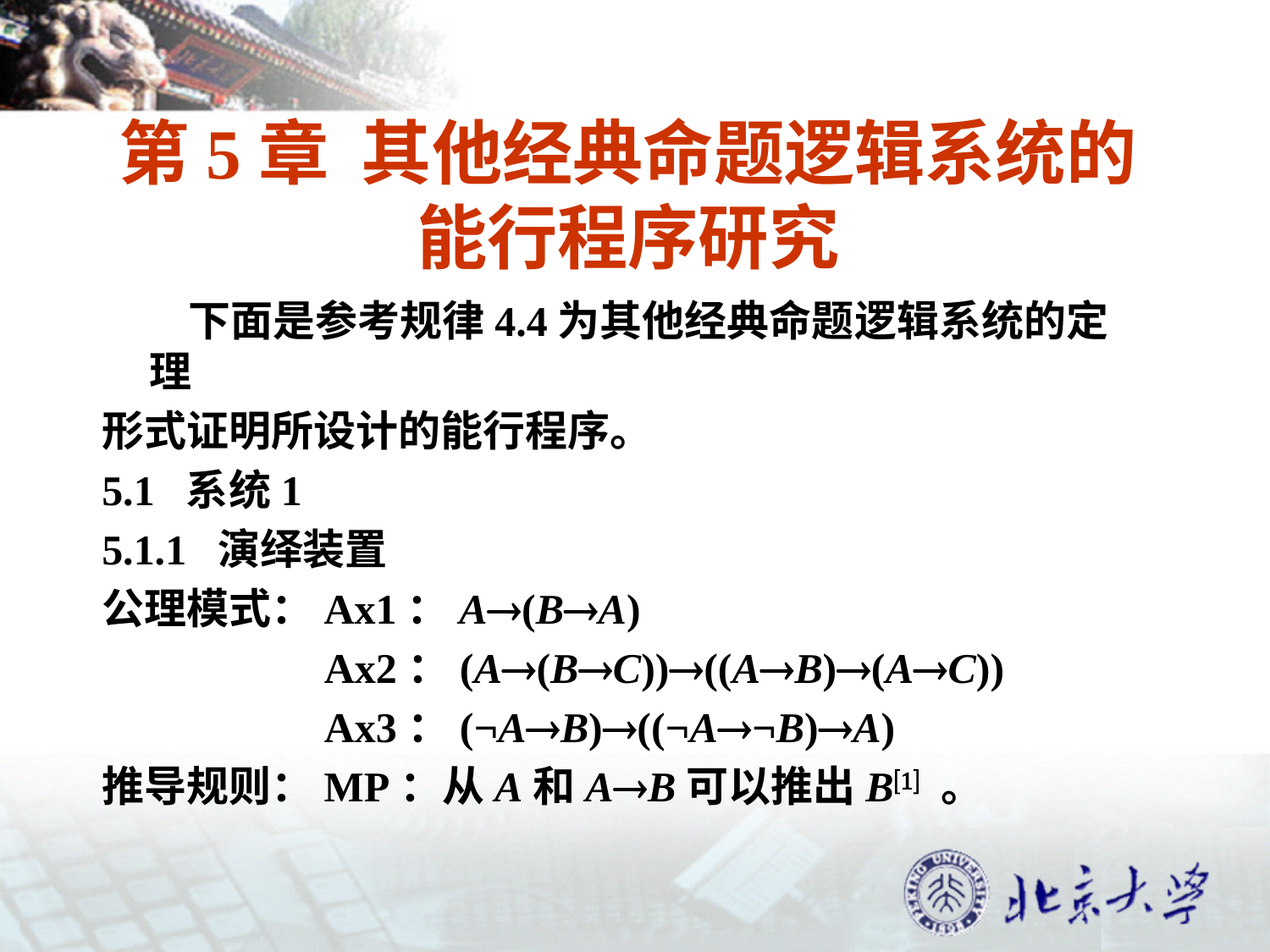

# 第5章  其他经典命题逻辑系统的能行程序研究
        下面是参考规律4.4为其他经典命题逻辑系统的定理
形式证明所设计的能行程序。
5.1  系统1
5.1.1  演绎装置
公理模式：Ax1：A→(B→A)
                     Ax2：(A→(B→C))→((A→B)→(A→C))
                     Ax3：(¬A→B)→((¬A→¬B)→A)
推导规则：MP：从A和A→B可以推出B[1] 。